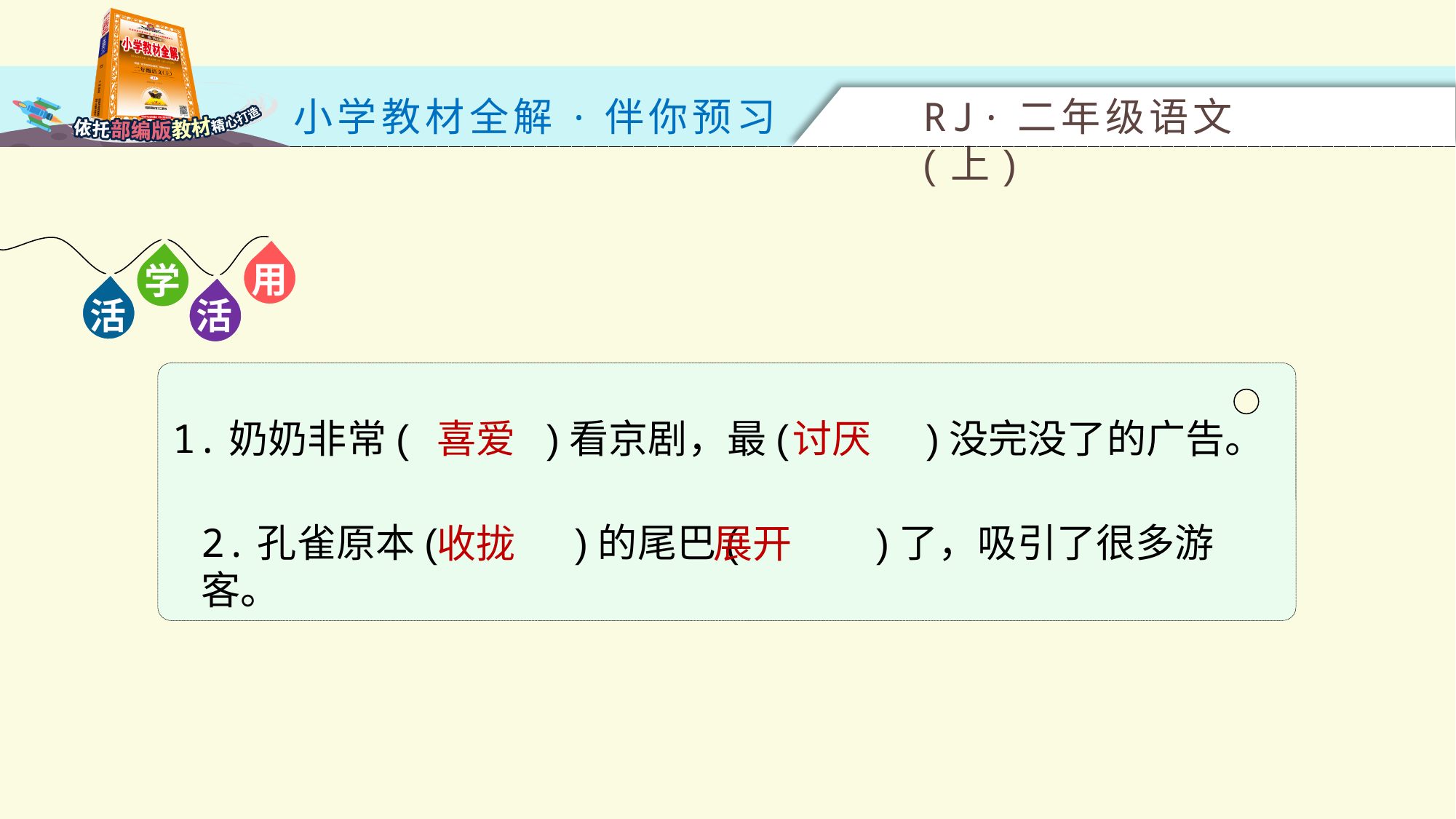

用
学
活
活

喜爱
讨厌
1.奶奶非常(　　　)看京剧，最(　　　)没完没了的广告。
2.孔雀原本(　　　)的尾巴(　　　)了，吸引了很多游客。
收拢
展开